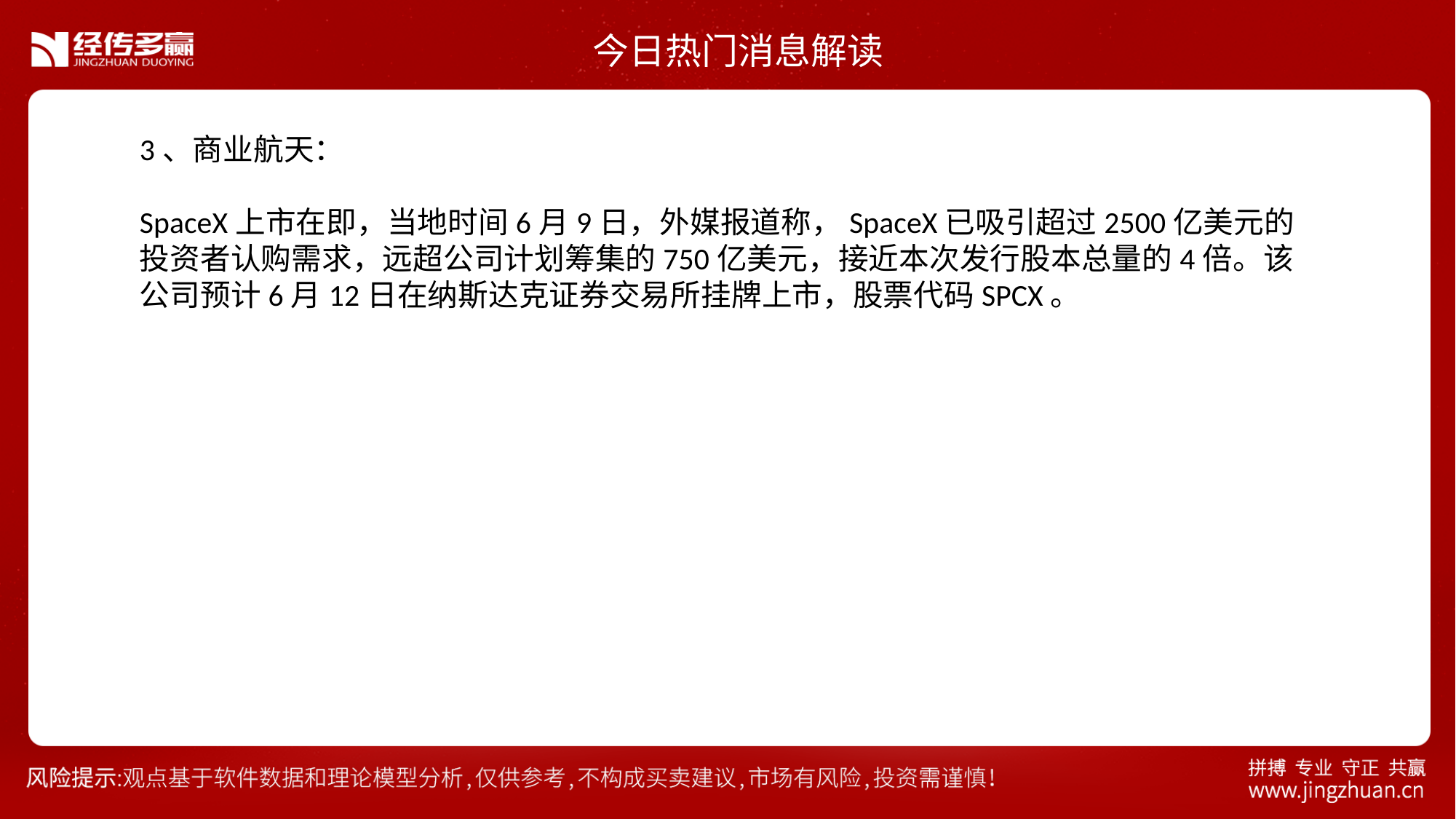

今日热门消息解读
3、商业航天：

SpaceX上市在即，当地时间6月9日，外媒报道称，SpaceX已吸引超过2500亿美元的投资者认购需求，远超公司计划筹集的750亿美元，接近本次发行股本总量的4倍。该公司预计6月12日在纳斯达克证券交易所挂牌上市，股票代码SPCX。